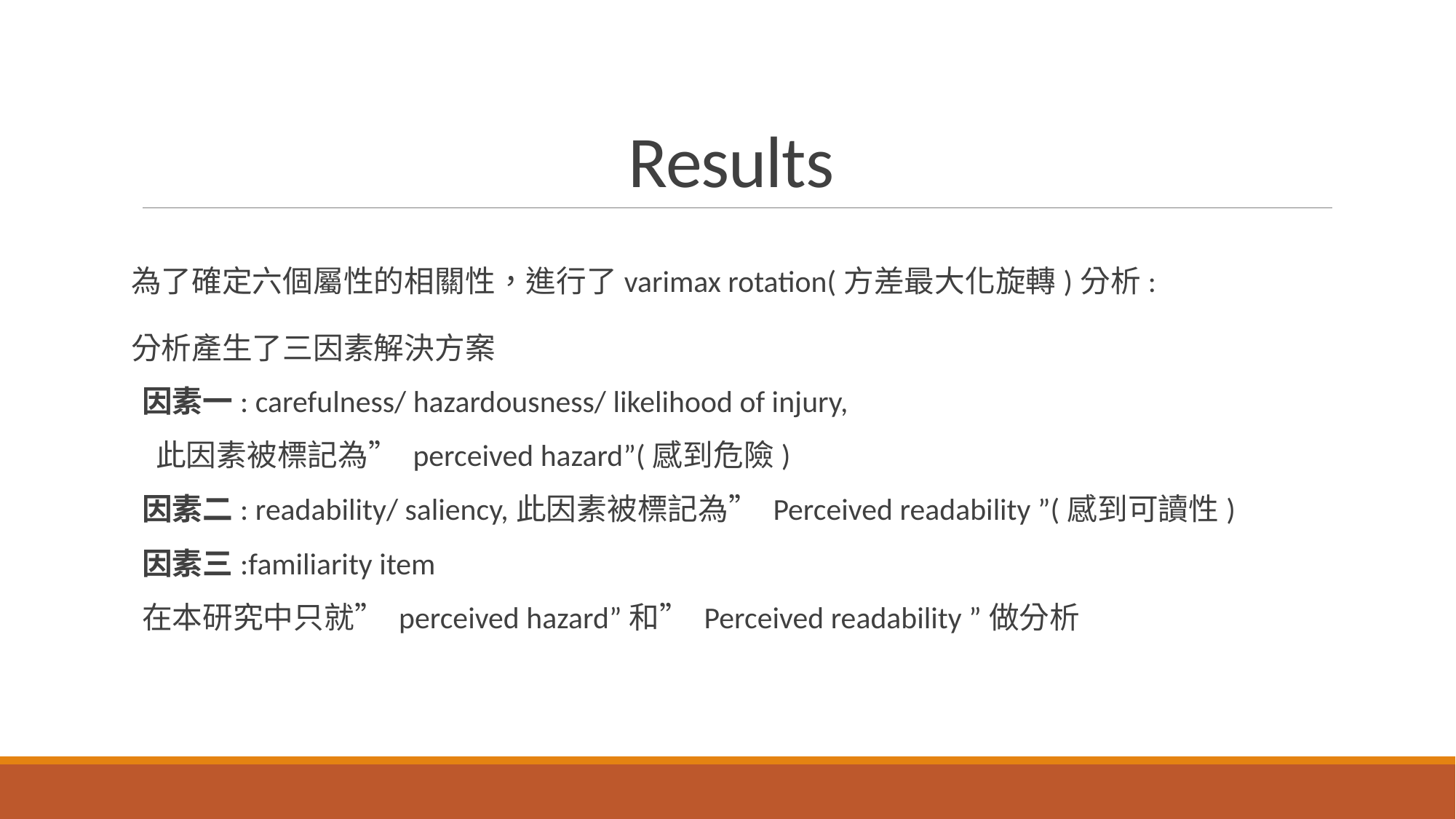

# Results
為了確定六個屬性的相關性，進行了varimax rotation(方差最大化旋轉)分析:
分析產生了三因素解決方案
因素一: carefulness/ hazardousness/ likelihood of injury,
 此因素被標記為” perceived hazard”(感到危險)
因素二: readability/ saliency,此因素被標記為” Perceived readability ”(感到可讀性)
因素三:familiarity item
在本研究中只就” perceived hazard”和” Perceived readability ”做分析